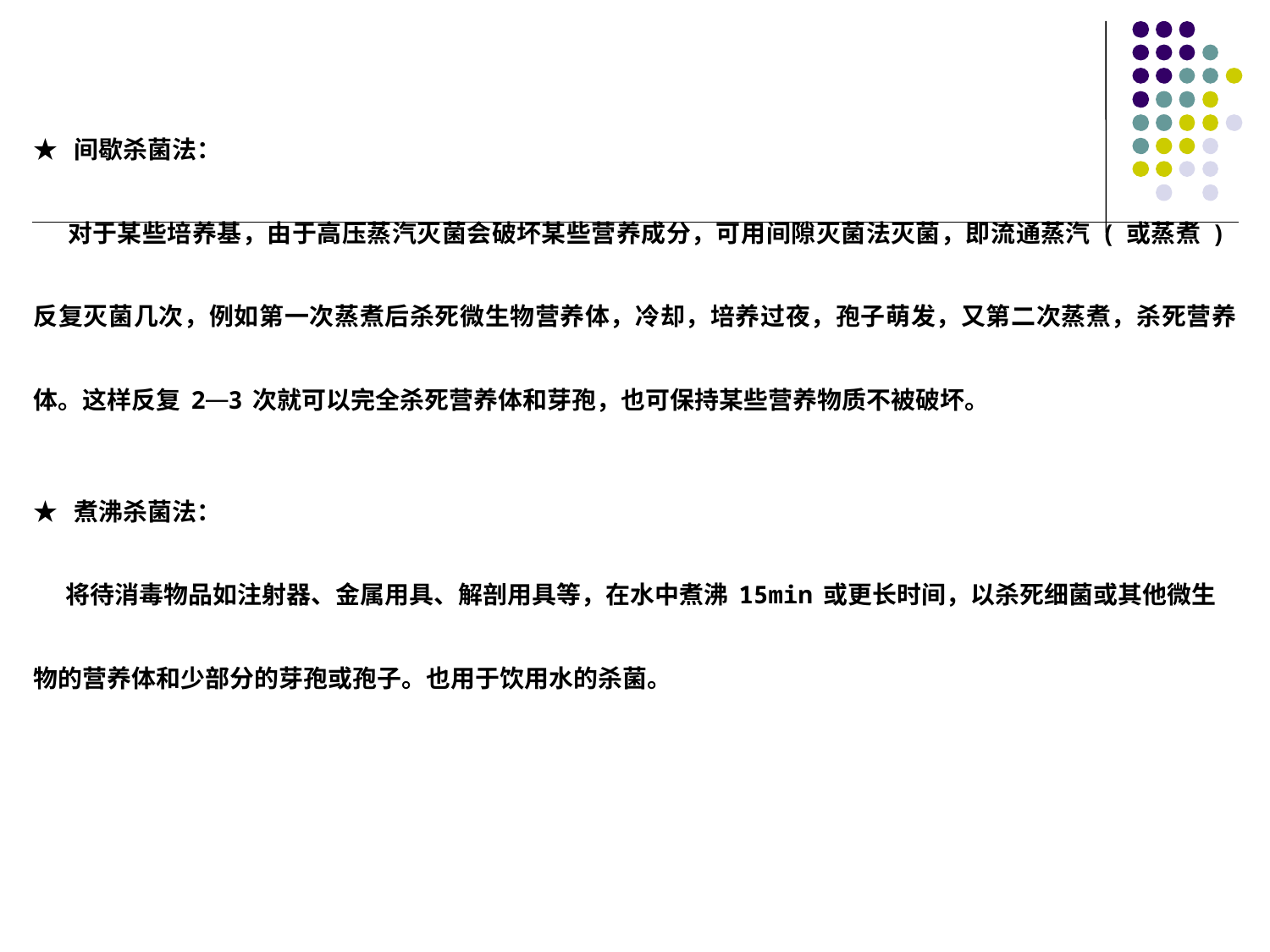

★ 间歇杀菌法：
    对于某些培养基，由于高压蒸汽灭菌会破坏某些营养成分，可用间隙灭菌法灭菌，即流通蒸汽(或蒸煮)反复灭菌几次，例如第一次蒸煮后杀死微生物营养体，冷却，培养过夜，孢子萌发，又第二次蒸煮，杀死营养体。这样反复2—3次就可以完全杀死营养体和芽孢，也可保持某些营养物质不被破坏。

★ 煮沸杀菌法：
    将待消毒物品如注射器、金属用具、解剖用具等，在水中煮沸15min或更长时间，以杀死细菌或其他微生物的营养体和少部分的芽孢或孢子。也用于饮用水的杀菌。